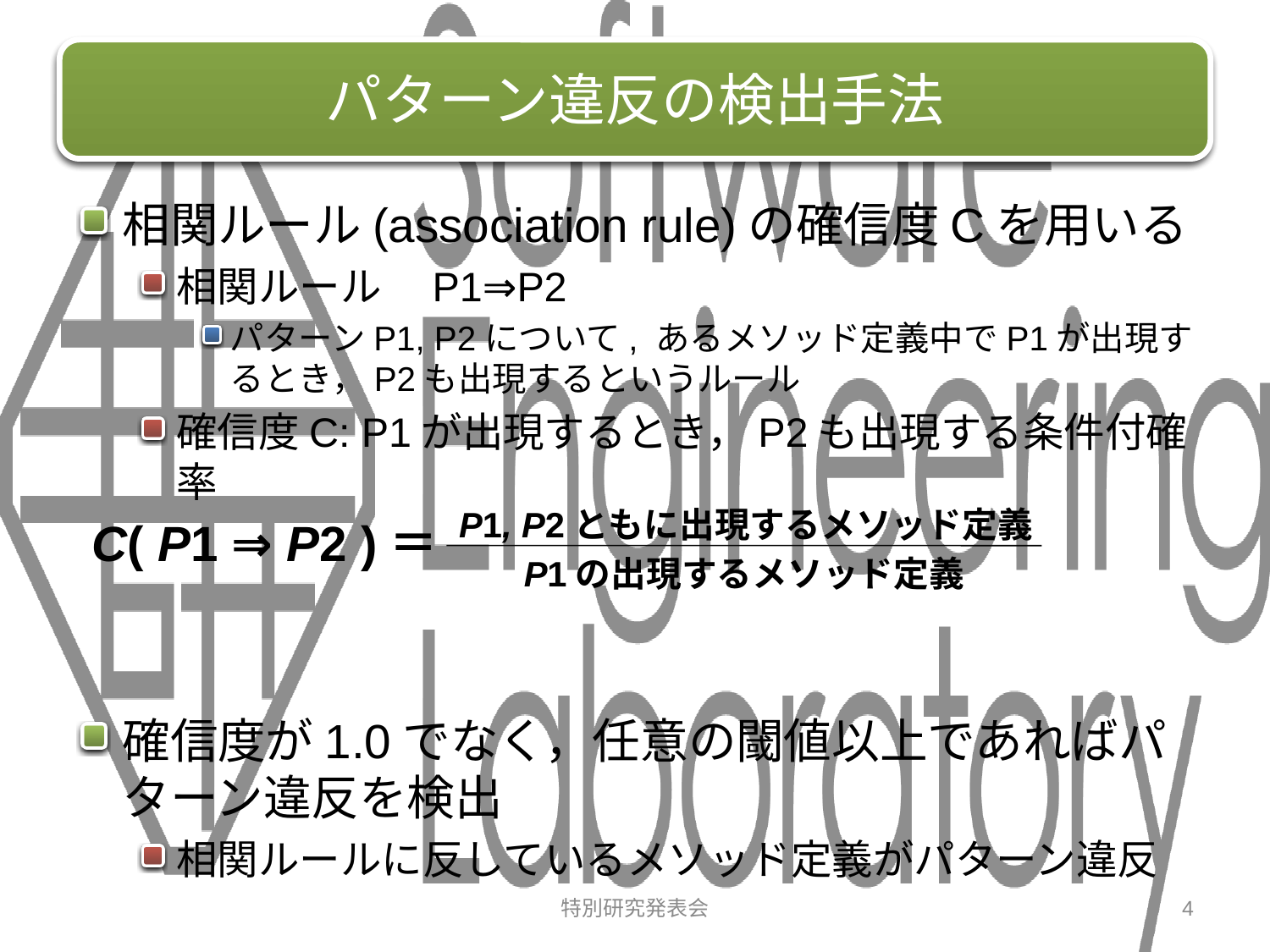

# パターン違反の検出手法
相関ルール(association rule)の確信度Cを用いる
相関ルール　P1⇒P2
パターンP1, P2について, あるメソッド定義中でP1が出現するとき，P2も出現するというルール
確信度C: P1が出現するとき，P2も出現する条件付確率

確信度が1.0でなく，任意の閾値以上であればパターン違反を検出
相関ルールに反しているメソッド定義がパターン違反
P1, P2ともに出現するメソッド定義
C( P1 ⇒ P2 )＝
P1の出現するメソッド定義
特別研究発表会
4